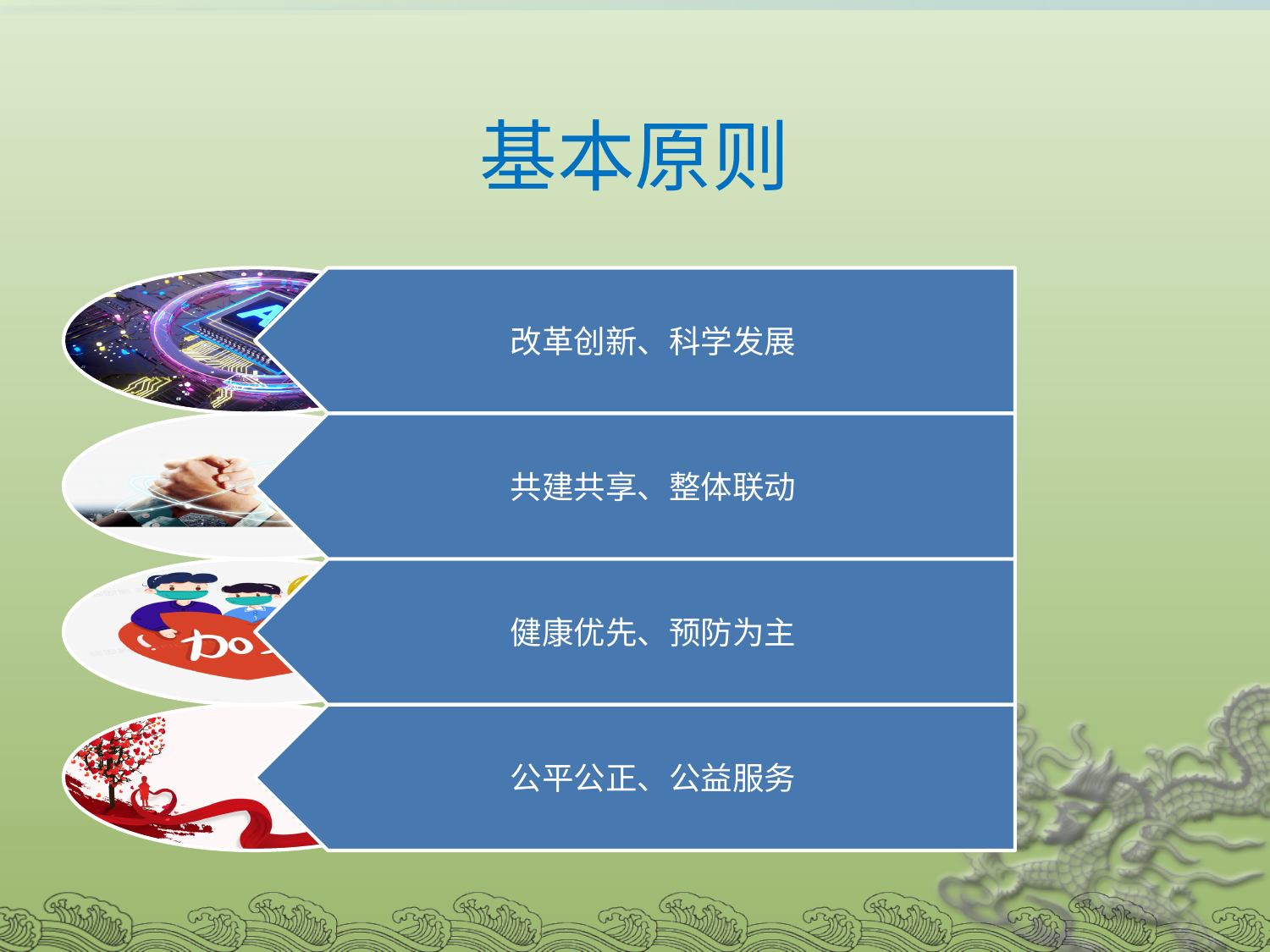

# 基本原则
改革创新、科学发展
共建共享、整体联动
健康优先、预防为主
公平公正、公益服务